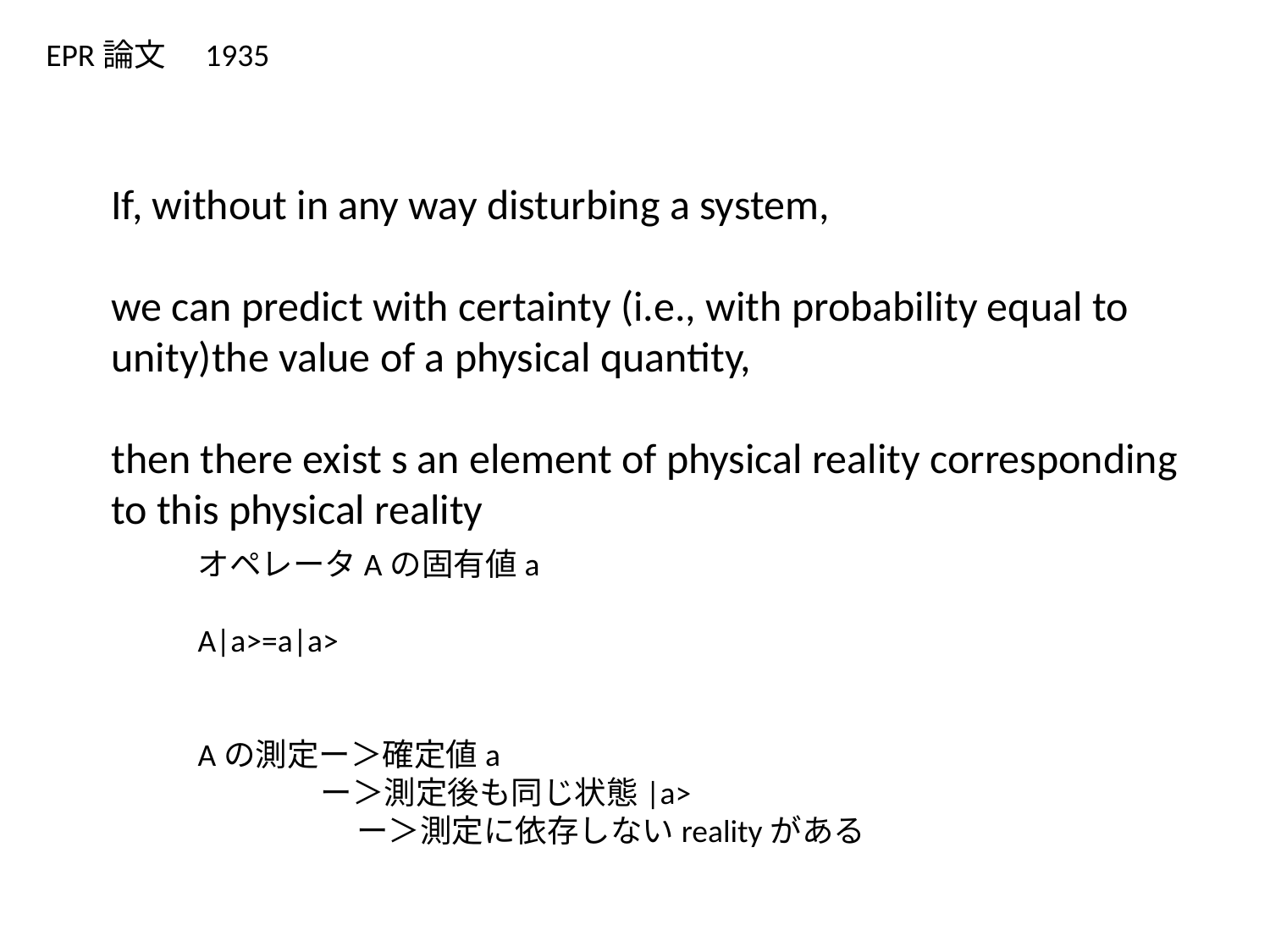

EPR論文　1935
If, without in any way disturbing a system,

we can predict with certainty (i.e., with probability equal to unity)the value of a physical quantity,

then there exist s an element of physical reality corresponding to this physical reality
オペレータAの固有値a

A|a>=a|a>

Aの測定ー＞確定値a
                ー＞測定後も同じ状態|a>
　　　　　ー＞測定に依存しないrealityがある